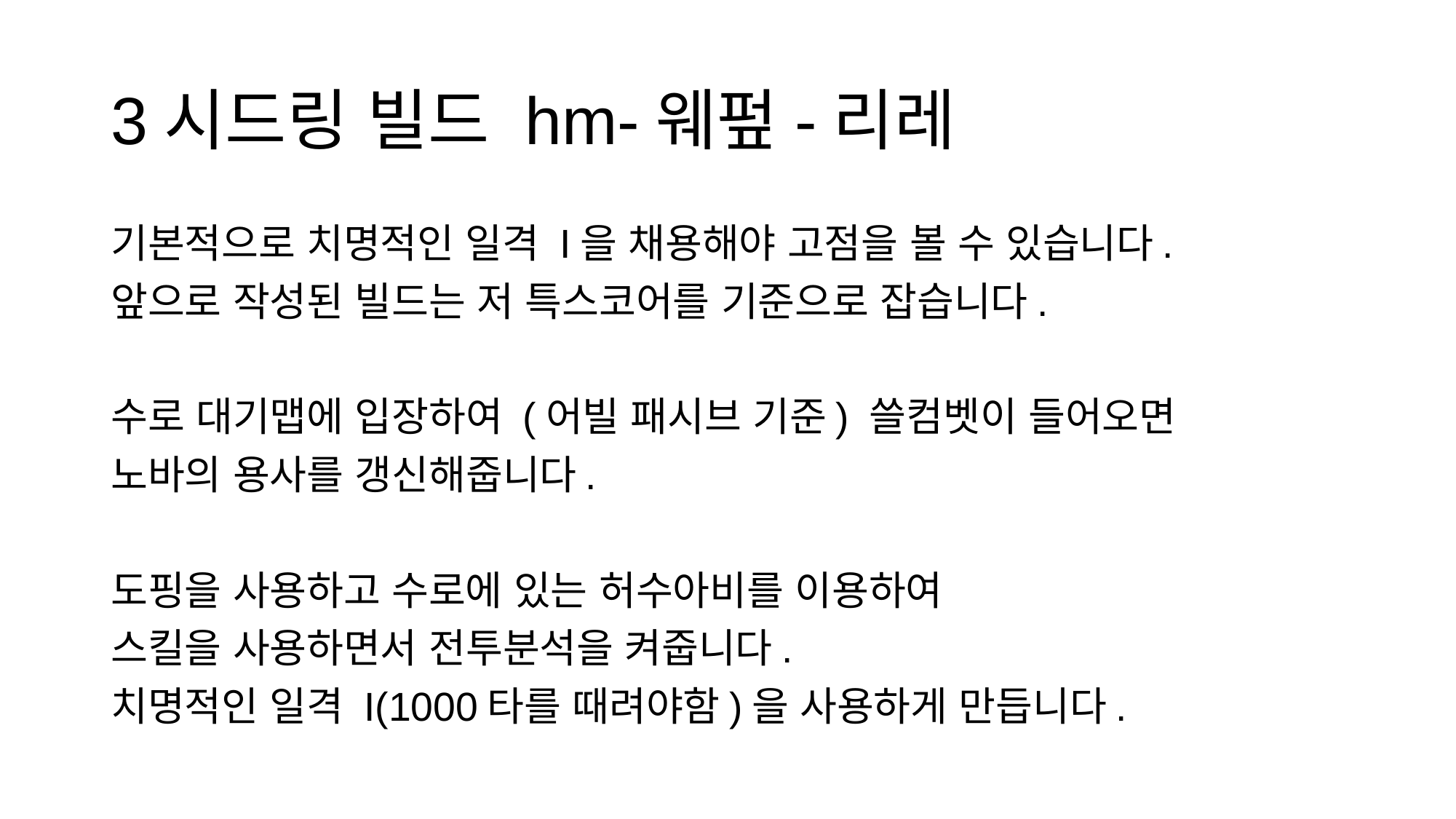

# 3시드링 빌드 hm-웨펖-리레
기본적으로 치명적인 일격 I을 채용해야 고점을 볼 수 있습니다.
앞으로 작성된 빌드는 저 특스코어를 기준으로 잡습니다.

수로 대기맵에 입장하여 (어빌 패시브 기준) 쓸컴벳이 들어오면
노바의 용사를 갱신해줍니다.

도핑을 사용하고 수로에 있는 허수아비를 이용하여
스킬을 사용하면서 전투분석을 켜줍니다.
치명적인 일격 I(1000타를 때려야함)을 사용하게 만듭니다.